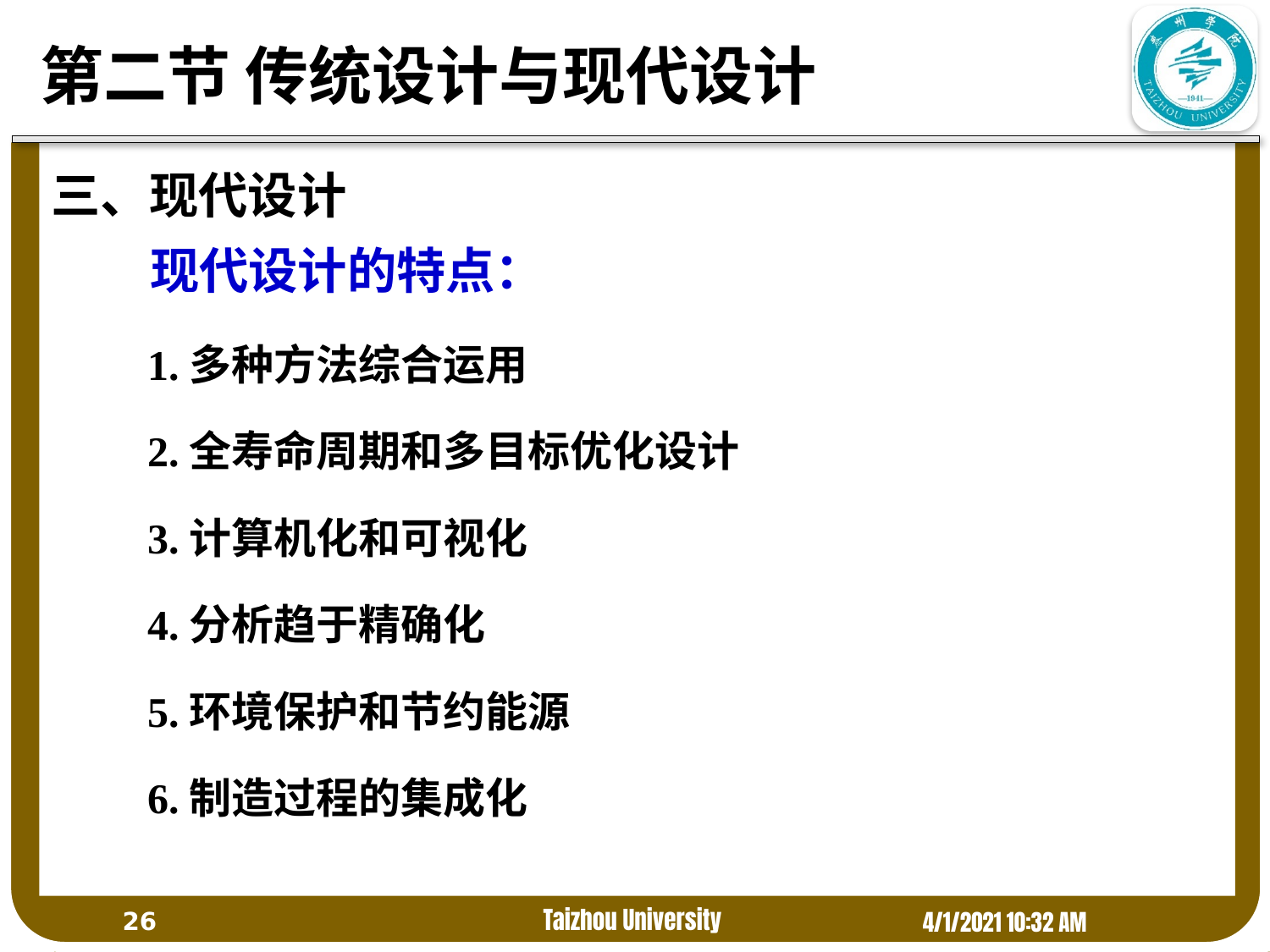

三、现代设计
现代设计的特点：
1.多种方法综合运用
2.全寿命周期和多目标优化设计
3.计算机化和可视化
4.分析趋于精确化
5.环境保护和节约能源
6.制造过程的集成化

26